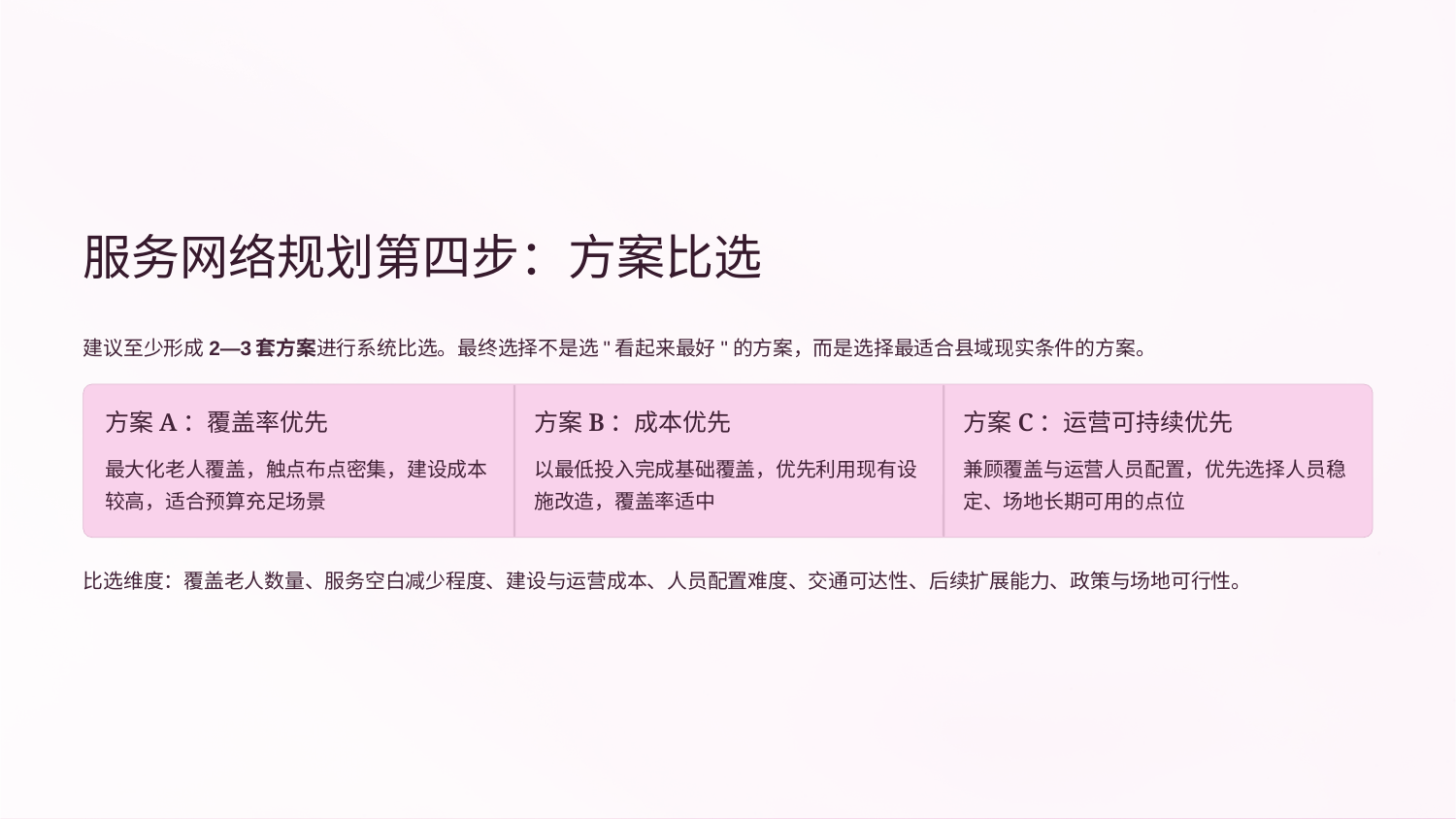

服务网络规划第四步：方案比选
建议至少形成2—3套方案进行系统比选。最终选择不是选"看起来最好"的方案，而是选择最适合县域现实条件的方案。

方案A：覆盖率优先
方案B：成本优先
方案C：运营可持续优先
最大化老人覆盖，触点布点密集，建设成本较高，适合预算充足场景
以最低投入完成基础覆盖，优先利用现有设施改造，覆盖率适中
兼顾覆盖与运营人员配置，优先选择人员稳定、场地长期可用的点位
比选维度：覆盖老人数量、服务空白减少程度、建设与运营成本、人员配置难度、交通可达性、后续扩展能力、政策与场地可行性。